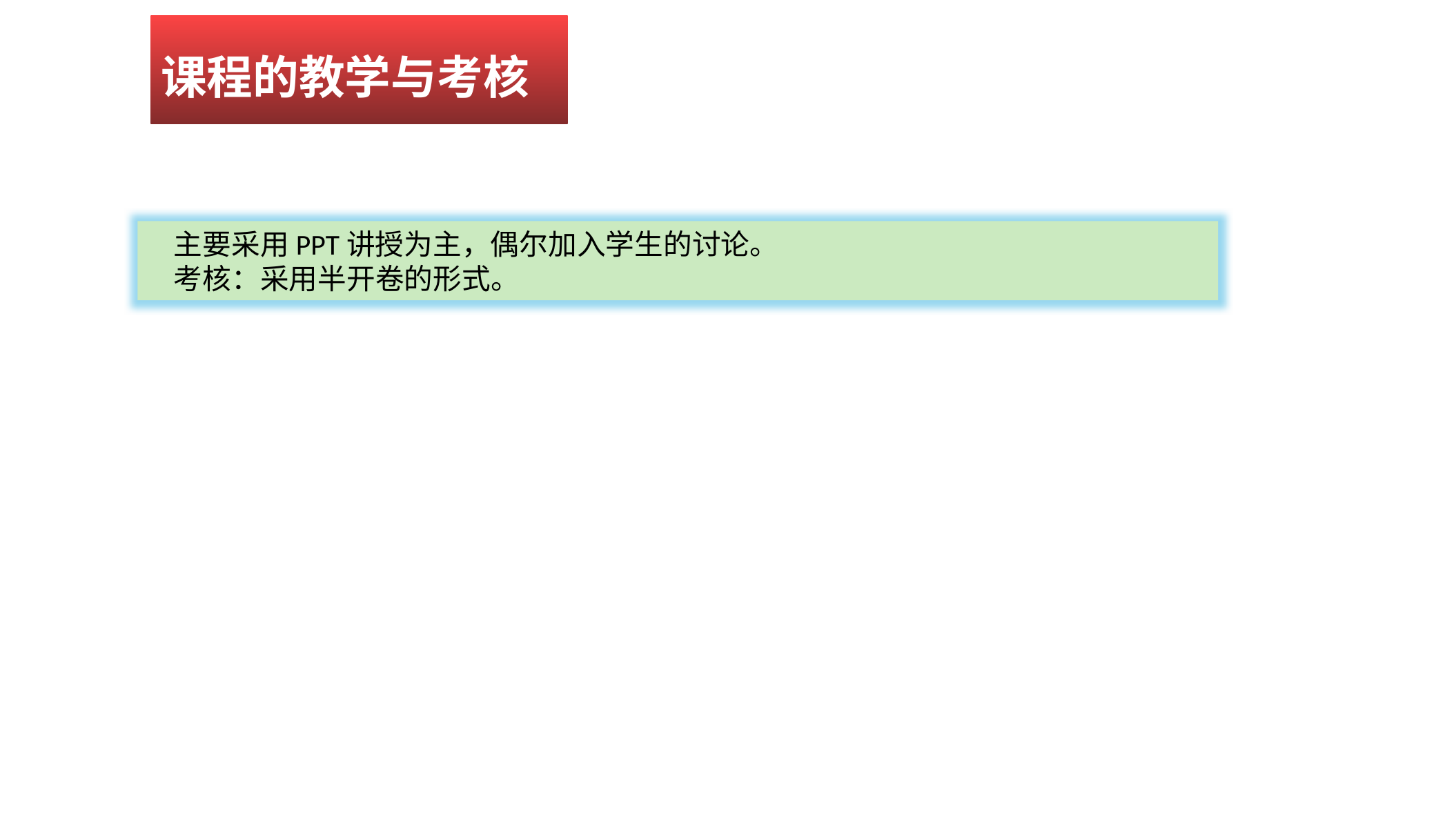

课程的教学与考核
   主要采用PPT讲授为主，偶尔加入学生的讨论。
   考核：采用半开卷的形式。
点请替换文字内容
请替换文字内容，添加相关标题，修改文字内容，也可以直接复制你的内容到此。